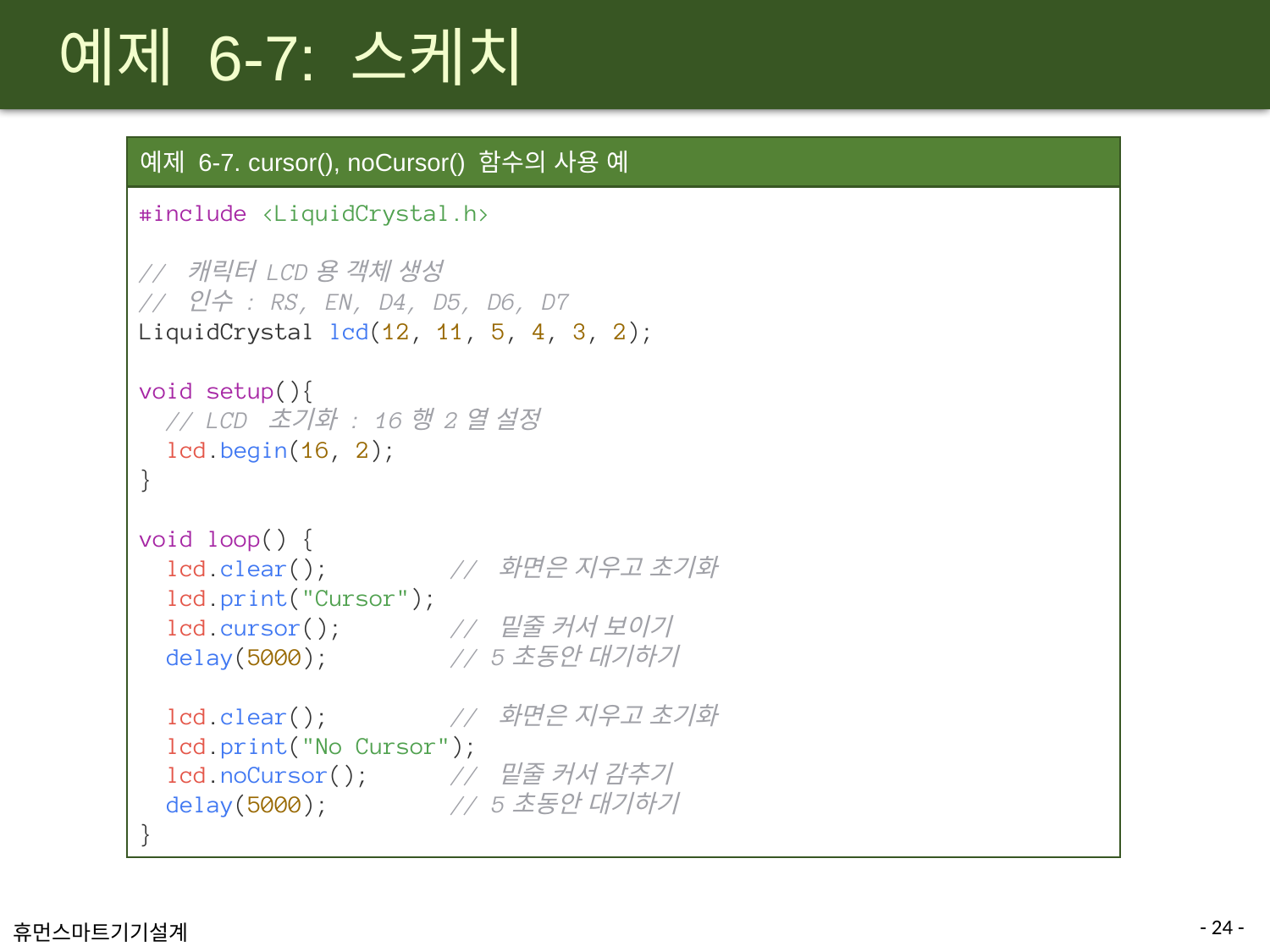

# 예제 6-7: 스케치
예제 6-7. cursor(), noCursor() 함수의 사용 예
#include <LiquidCrystal.h>
// 캐릭터 LCD용 객체 생성
// 인수 : RS, EN, D4, D5, D6, D7
LiquidCrystal lcd(12, 11, 5, 4, 3, 2);
void setup(){
  // LCD 초기화 : 16행 2열 설정
  lcd.begin(16, 2);
}
void loop() {
  lcd.clear();         // 화면은 지우고 초기화
  lcd.print("Cursor");
  lcd.cursor();        // 밑줄 커서 보이기
  delay(5000);         // 5초동안 대기하기
  lcd.clear();         // 화면은 지우고 초기화
  lcd.print("No Cursor");
  lcd.noCursor();      // 밑줄 커서 감추기
  delay(5000);         // 5초동안 대기하기
}
- 24 -